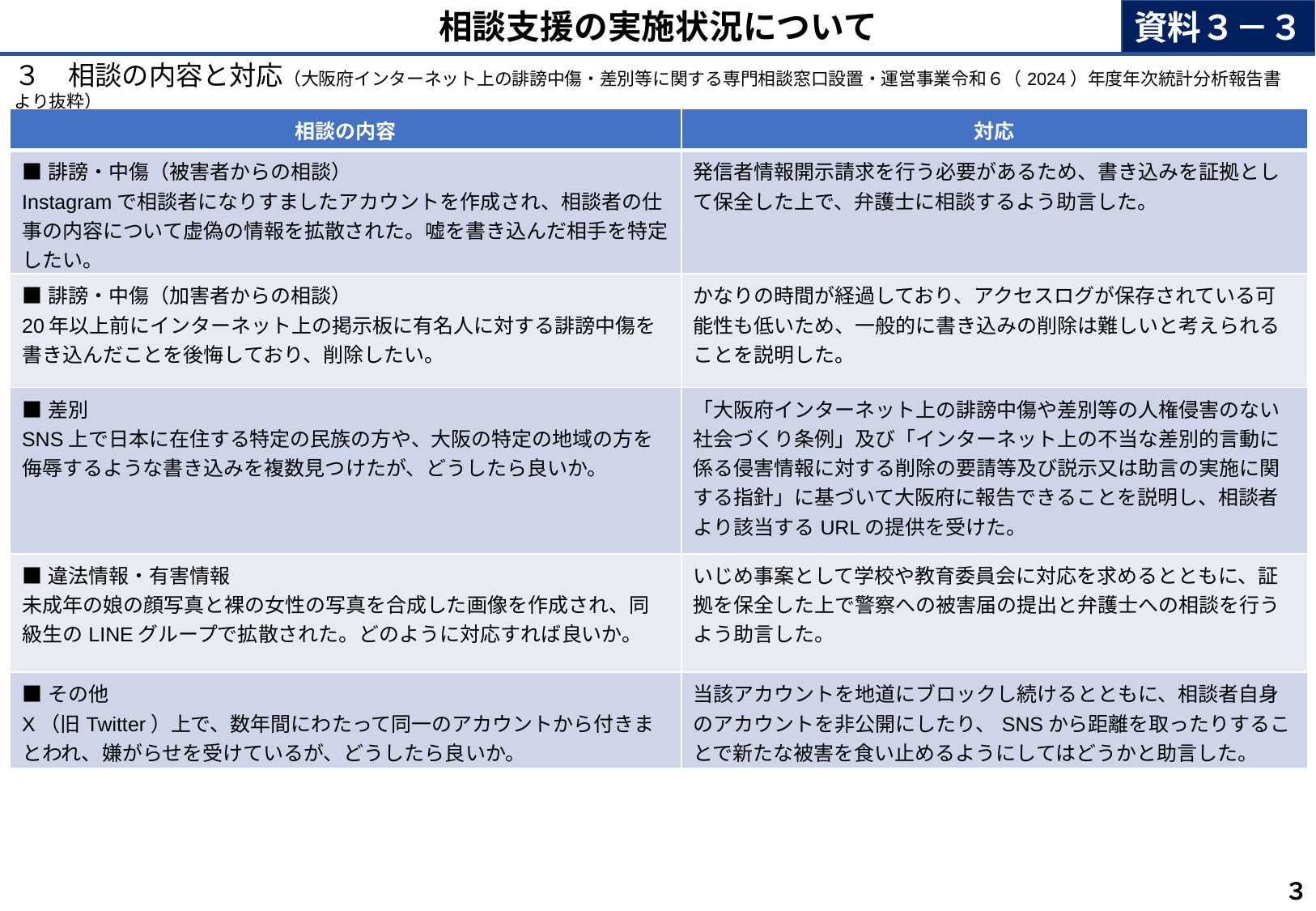

資料３－３
相談支援の実施状況について
３　相談の内容と対応（大阪府インターネット上の誹謗中傷・差別等に関する専門相談窓口設置・運営事業令和６（2024）年度年次統計分析報告書　より抜粋）
| 相談の内容 | 対応 |
| --- | --- |
| ■誹謗・中傷（被害者からの相談） Instagramで相談者になりすましたアカウントを作成され、相談者の仕事の内容について虚偽の情報を拡散された。嘘を書き込んだ相手を特定したい。 | 発信者情報開示請求を行う必要があるため、書き込みを証拠として保全した上で、弁護士に相談するよう助言した。 |
| ■誹謗・中傷（加害者からの相談） 20年以上前にインターネット上の掲示板に有名人に対する誹謗中傷を書き込んだことを後悔しており、削除したい。 | かなりの時間が経過しており、アクセスログが保存されている可能性も低いため、一般的に書き込みの削除は難しいと考えられることを説明した。 |
| ■差別 SNS上で日本に在住する特定の民族の方や、大阪の特定の地域の方を侮辱するような書き込みを複数見つけたが、どうしたら良いか。 | 「大阪府インターネット上の誹謗中傷や差別等の人権侵害のない社会づくり条例」及び「インターネット上の不当な差別的言動に係る侵害情報に対する削除の要請等及び説示又は助言の実施に関する指針」に基づいて大阪府に報告できることを説明し、相談者より該当するURLの提供を受けた。 |
| ■違法情報・有害情報 未成年の娘の顔写真と裸の女性の写真を合成した画像を作成され、同級生のLINEグループで拡散された。どのように対応すれば良いか。 | いじめ事案として学校や教育委員会に対応を求めるとともに、証拠を保全した上で警察への被害届の提出と弁護士への相談を行うよう助言した。 |
| ■その他 X（旧Twitter）上で、数年間にわたって同一のアカウントから付きまとわれ、嫌がらせを受けているが、どうしたら良いか。 | 当該アカウントを地道にブロックし続けるとともに、相談者自身のアカウントを非公開にしたり、SNSから距離を取ったりすることで新たな被害を食い止めるようにしてはどうかと助言した。 |
３